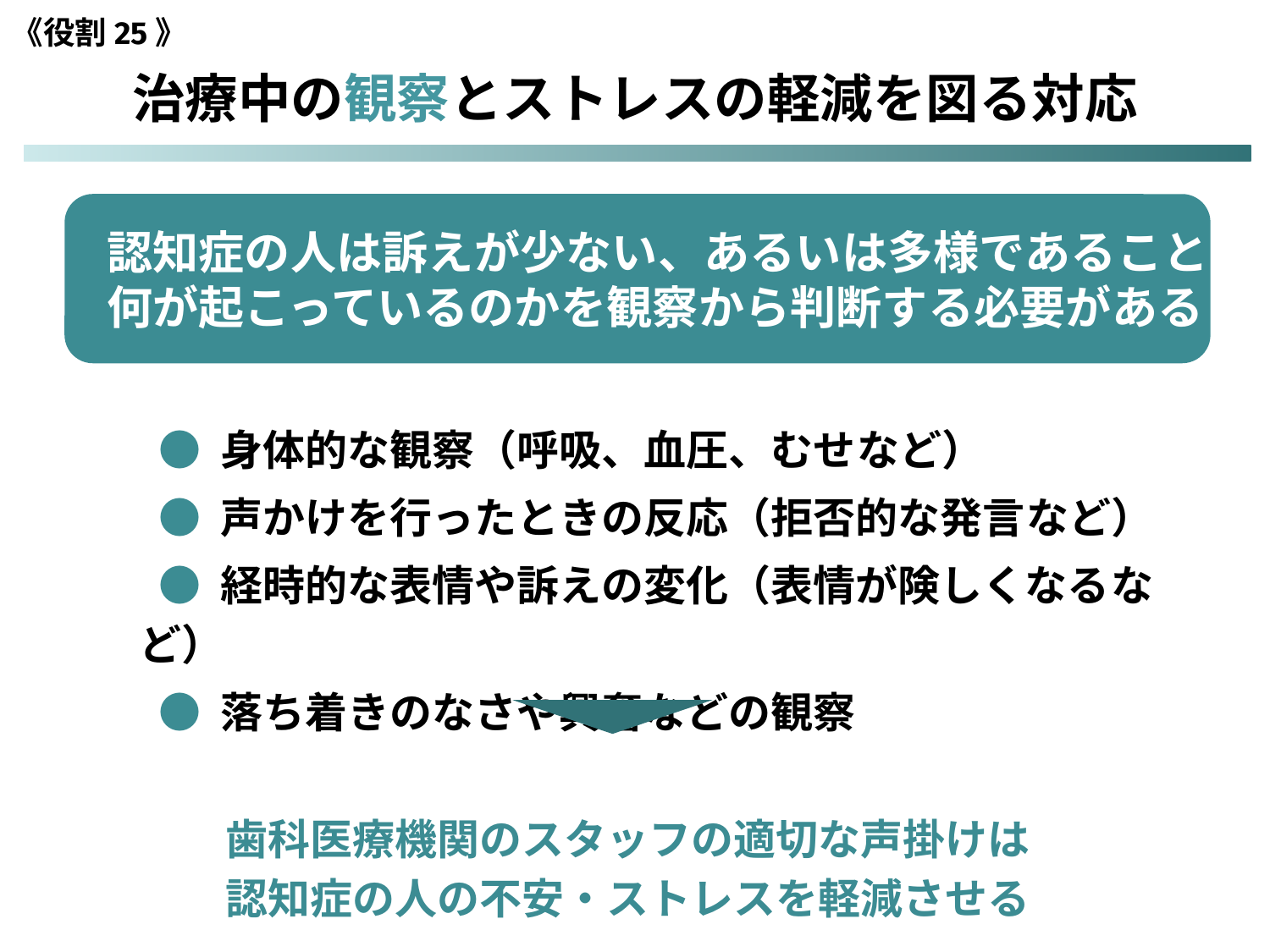

《役割25》
治療中の観察とストレスの軽減を図る対応

 認知症の人は訴えが少ない、あるいは多様であることから、
 何が起こっているのかを観察から判断する必要がある
  ● 身体的な観察（呼吸、血圧、むせ など）
  ● 声かけを行ったときの反応（拒否的な発言 など）
  ● 経時的な表情や訴えの変化（表情が険しくなる など）
  ● 落ち着きのなさや興奮などの観察

        歯科医療機関のスタッフの適切な声掛けは
        認知症の人の不安・ストレスを軽減させる